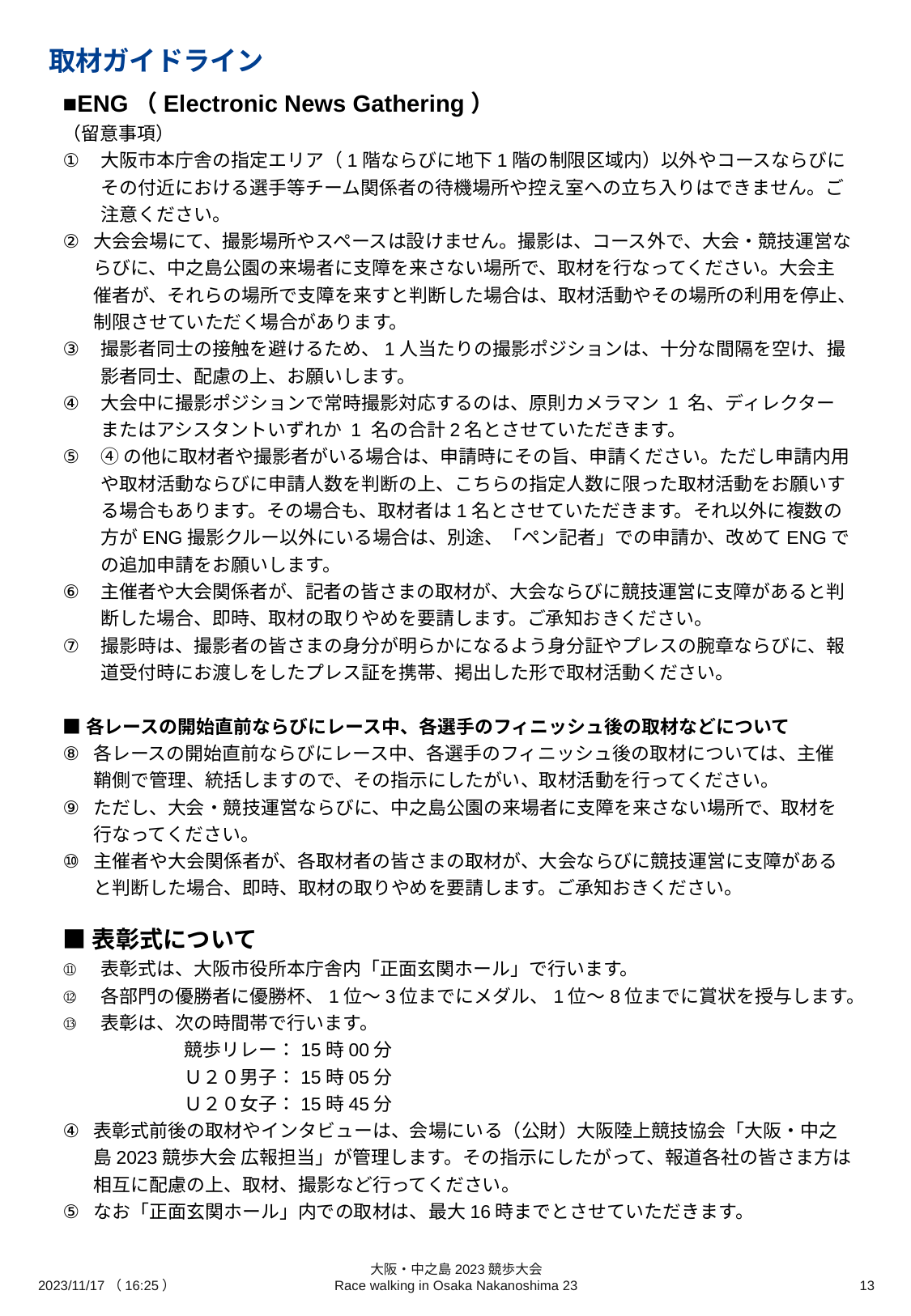

取材ガイドライン
■ENG（Electronic News Gathering）
（留意事項）
大阪市本庁舎の指定エリア（1階ならびに地下1階の制限区域内）以外やコースならびにその付近における選手等チーム関係者の待機場所や控え室への立ち入りはできません。ご注意ください。
大会会場にて、撮影場所やスペースは設けません。撮影は、コース外で、大会・競技運営ならびに、中之島公園の来場者に支障を来さない場所で、取材を行なってください。大会主催者が、それらの場所で支障を来すと判断した場合は、取材活動やその場所の利用を停止、制限させていただく場合があります。
撮影者同士の接触を避けるため、1人当たりの撮影ポジションは、十分な間隔を空け、撮影者同士、配慮の上、お願いします。
大会中に撮影ポジションで常時撮影対応するのは、原則カメラマン 1 名、ディレクターまたはアシスタントいずれか 1 名の合計2名とさせていただきます。
④の他に取材者や撮影者がいる場合は、申請時にその旨、申請ください。ただし申請内用や取材活動ならびに申請人数を判断の上、こちらの指定人数に限った取材活動をお願いする場合もあります。その場合も、取材者は1名とさせていただきます。それ以外に複数の方がENG撮影クルー以外にいる場合は、別途、「ペン記者」での申請か、改めてENGでの追加申請をお願いします。
主催者や大会関係者が、記者の皆さまの取材が、大会ならびに競技運営に支障があると判断した場合、即時、取材の取りやめを要請します。ご承知おきください。
撮影時は、撮影者の皆さまの身分が明らかになるよう身分証やプレスの腕章ならびに、報道受付時にお渡しをしたプレス証を携帯、掲出した形で取材活動ください。

■各レースの開始直前ならびにレース中、各選手のフィニッシュ後の取材などについて
各レースの開始直前ならびにレース中、各選手のフィニッシュ後の取材については、主催鞘側で管理、統括しますので、その指示にしたがい、取材活動を行ってください。
ただし、大会・競技運営ならびに、中之島公園の来場者に支障を来さない場所で、取材を行なってください。
主催者や大会関係者が、各取材者の皆さまの取材が、大会ならびに競技運営に支障があると判断した場合、即時、取材の取りやめを要請します。ご承知おきください。

■表彰式について
表彰式は、大阪市役所本庁舎内「正面玄関ホール」で行います。
各部門の優勝者に優勝杯、1位～3位までにメダル、1位～8位までに賞状を授与します。
表彰は、次の時間帯で行います。
	競歩リレー：15時00分
	Ｕ２０男子：15時05分
	Ｕ２０女子：15時45分
表彰式前後の取材やインタビューは、会場にいる（公財）大阪陸上競技協会「大阪・中之島2023競歩大会 広報担当」が管理します。その指示にしたがって、報道各社の皆さま方は相互に配慮の上、取材、撮影など行ってください。
なお「正面玄関ホール」内での取材は、最大16時までとさせていただきます。
2023/11/17（16:25）
大阪・中之島2023競歩大会
Race walking in Osaka Nakanoshima 23
13